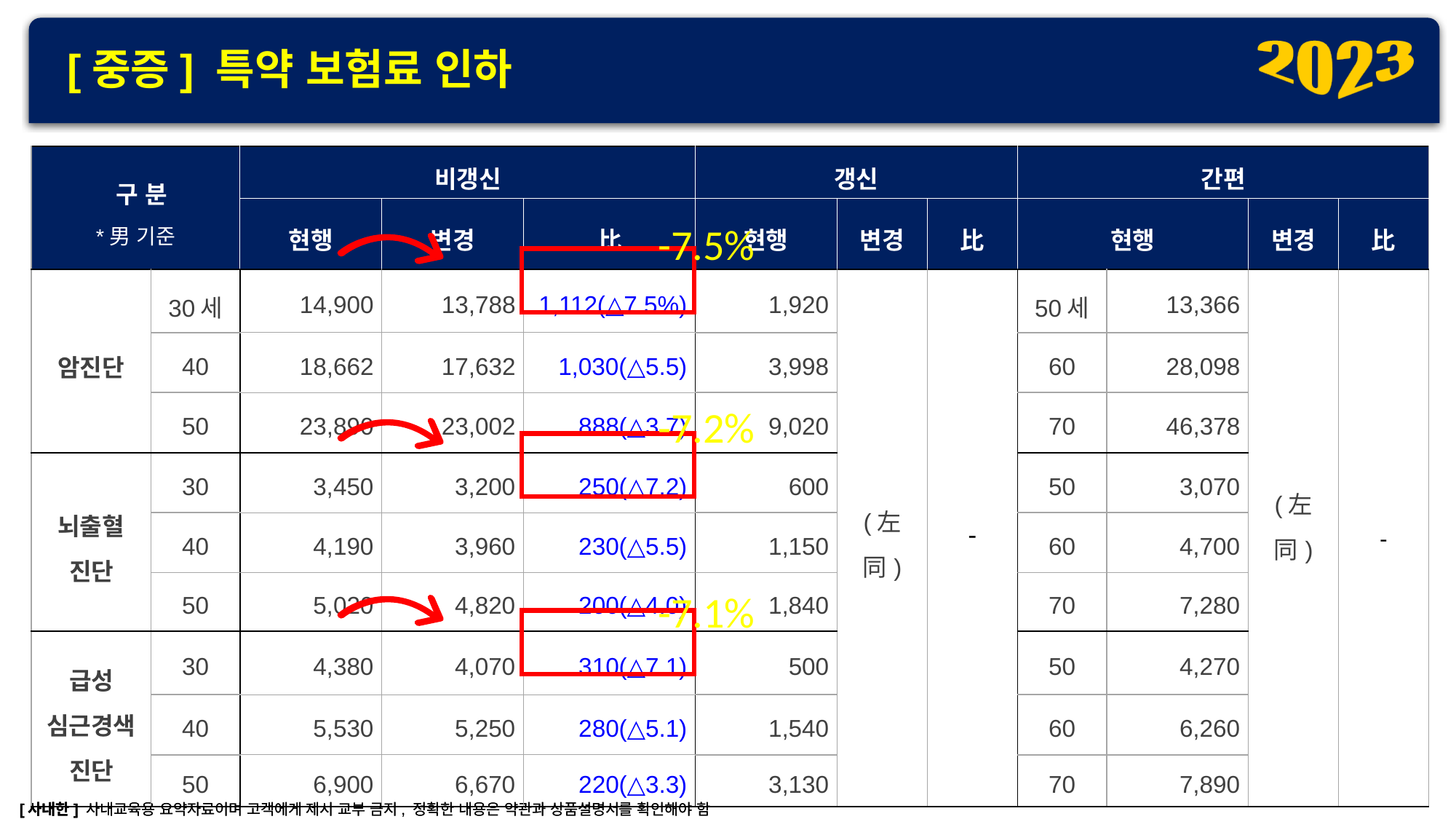

[중증] 특약 보험료 인하
| 구 분 \*男 기준 |  | 비갱신 |  |  | 갱신 |  |  | 간편 |  |  |  |
| --- | --- | --- | --- | --- | --- | --- | --- | --- | --- | --- | --- |
|  |  | 현행 | 변경 | 比 | 현행 | 변경 | 比 | 현행 |  | 변경 | 比 |
| 암진단 | 30세 | 14,900 | 13,788 | 1,112(△7.5%) | 1,920 | (左同) | - | 50세 | 13,366 | (左同) | - |
|  | 40 | 18,662 | 17,632 | 1,030(△5.5) | 3,998 |  |  | 60 | 28,098 |  |  |
|  | 50 | 23,890 | 23,002 | 888(△3.7) | 9,020 |  |  | 70 | 46,378 |  |  |
| 뇌출혈 진단 | 30 | 3,450 | 3,200 | 250(△7.2) | 600 |  |  | 50 | 3,070 |  |  |
|  | 40 | 4,190 | 3,960 | 230(△5.5) | 1,150 |  |  | 60 | 4,700 |  |  |
|  | 50 | 5,020 | 4,820 | 200(△4.0) | 1,840 |  |  | 70 | 7,280 |  |  |
| 급성 심근경색 진단 | 30 | 4,380 | 4,070 | 310(△7.1) | 500 |  |  | 50 | 4,270 |  |  |
|  | 40 | 5,530 | 5,250 | 280(△5.1) | 1,540 |  |  | 60 | 6,260 |  |  |
|  | 50 | 6,900 | 6,670 | 220(△3.3) | 3,130 |  |  | 70 | 7,890 |  |  |

-7.5%

-7.2%

-7.1%